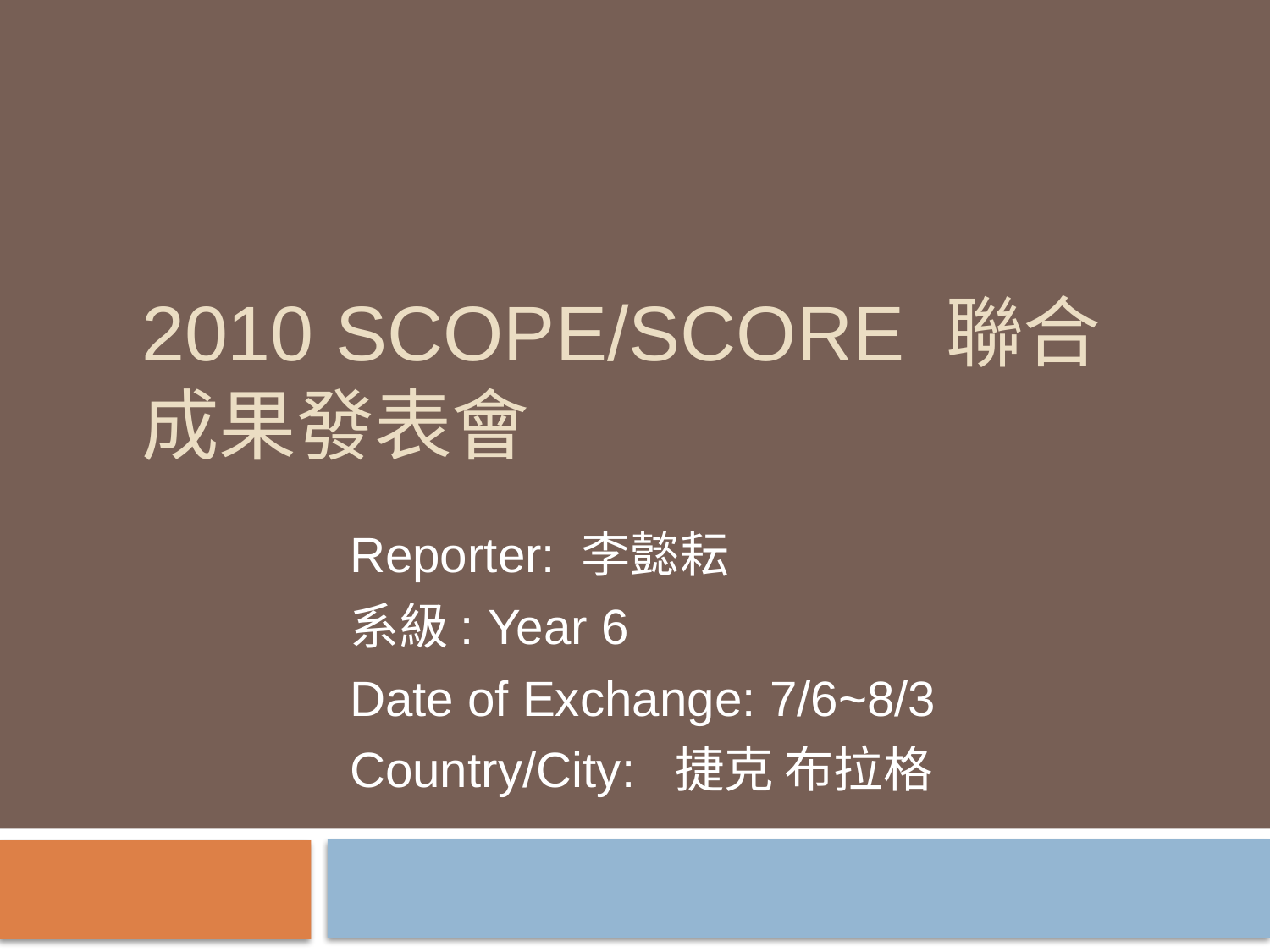

# 2010 SCOPE/SCORE 聯合成果發表會
Reporter: 李懿耘
系級: Year 6
Date of Exchange: 7/6~8/3
Country/City:  捷克 布拉格